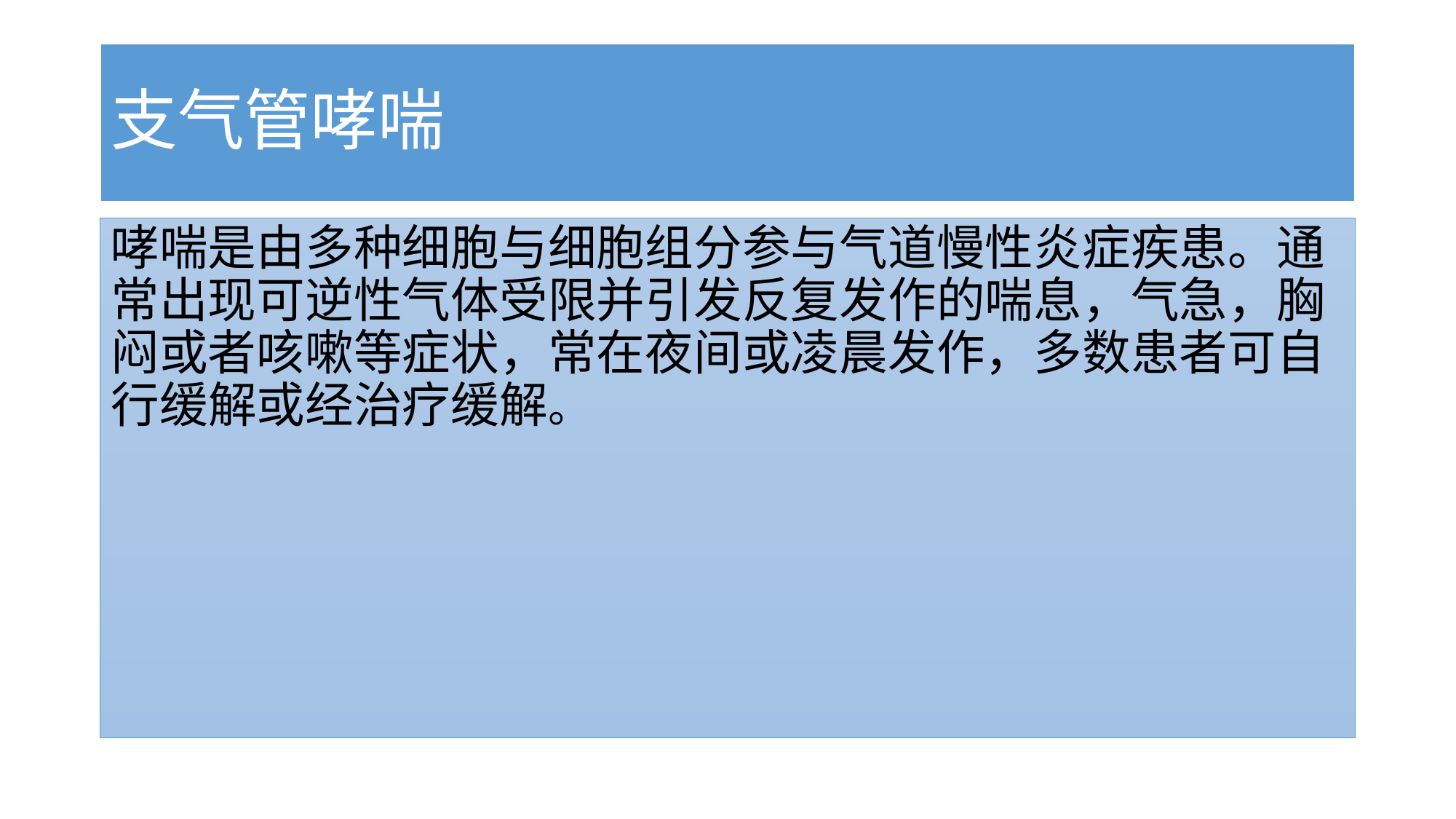

支气管哮喘

哮喘是由多种细胞与细胞组分参与气道慢性炎症疾患。通常出现可逆性气体受限并引发反复发作的喘息，气急，胸闷或者咳嗽等症状，常在夜间或凌晨发作，多数患者可自行缓解或经治疗缓解。